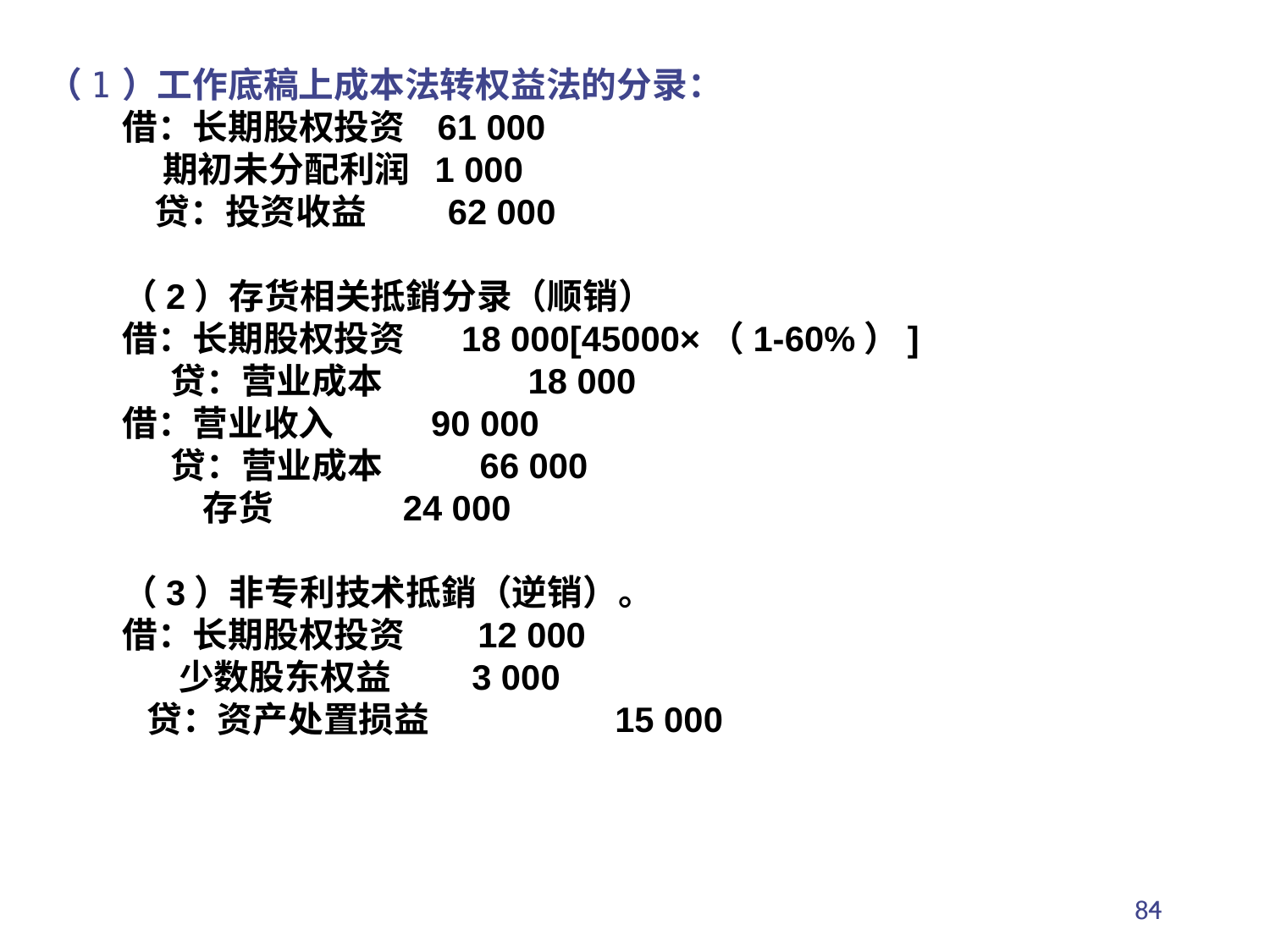

（1）工作底稿上成本法转权益法的分录：
借：长期股权投资   61 000
    期初未分配利润  1 000
   贷：投资收益         62 000

（2）存货相关抵銷分录（顺销）
借：长期股权投资      18 000[45000×（1-60%）]
     贷：营业成本                 18 000
借：营业收入           90 000
     贷：营业成本           66 000
         存货               24 000

（3）非专利技术抵銷（逆销）。
借：长期股权投资        12 000
      少数股东权益         3 000
  贷：资产处置损益                      15 000

84